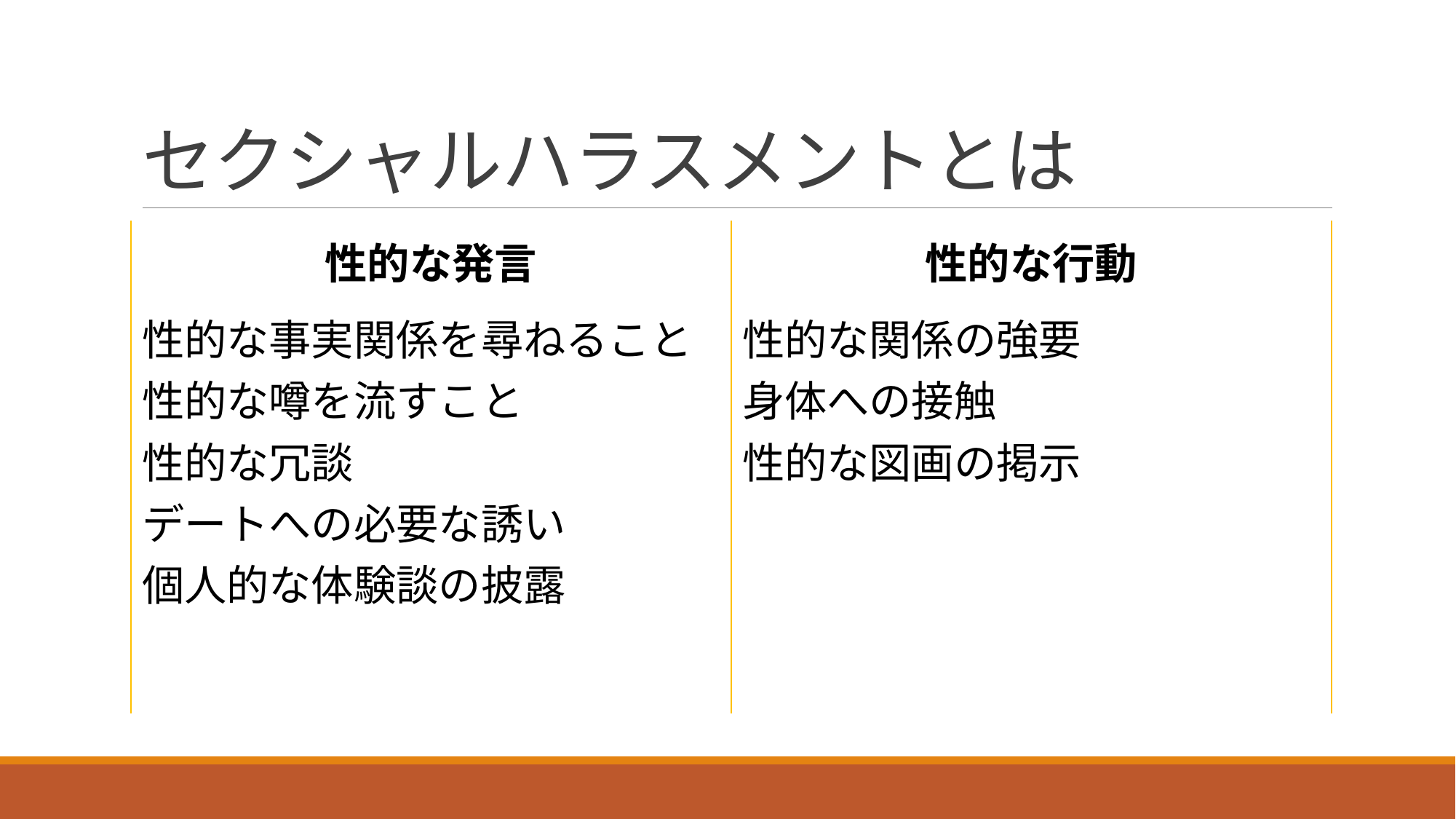

# セクシャルハラスメントとは
| 性的な発言 | 性的な行動 |
| --- | --- |
| 性的な事実関係を尋ねること 性的な噂を流すこと 性的な冗談 デートへの必要な誘い 個人的な体験談の披露 | 性的な関係の強要 身体への接触 性的な図画の掲示 |